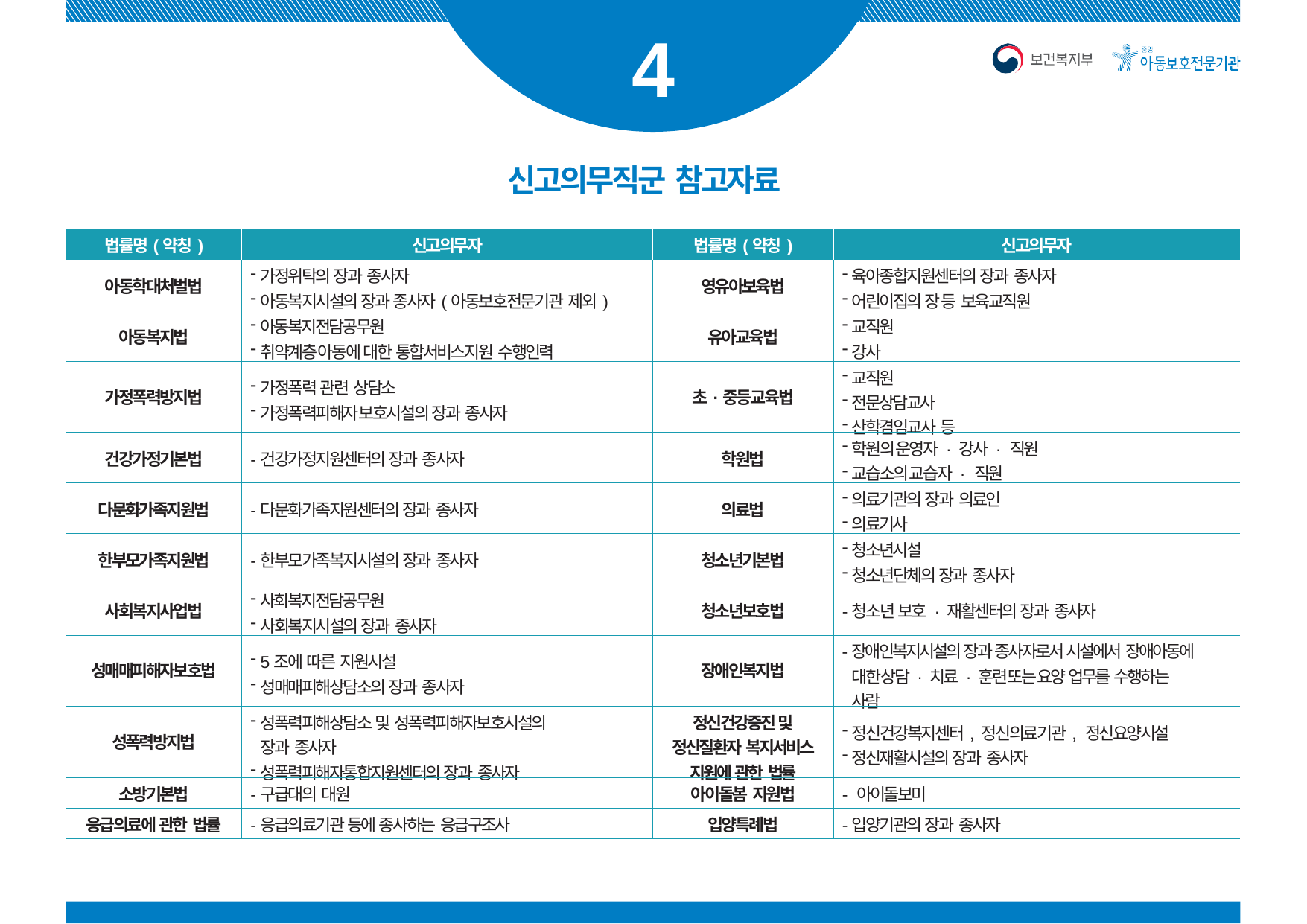

# 4

신고의무직군 참고자료
| 법률명(약칭) | 신고의무자 | 법률명(약칭) | 신고의무자 |
| --- | --- | --- | --- |
| 아동학대처벌법 | 가정위탁의 장과 종사자 아동복지시설의 장과 종사자(아동보호전문기관 제외) | 영유아보육법 | 육아종합지원센터의 장과 종사자 어린이집의 장 등 보육교직원 |
| 아동복지법 | 아동복지전담공무원 취약계층 아동에 대한 통합서비스지원 수행인력 | 유아교육법 | 교직원 강사 |
| 가정폭력방지법 | 가정폭력 관련 상담소 가정폭력피해자 보호시설의 장과 종사자 | 초·중등교육법 | 교직원 전문상담교사 산학겸임교사 등 |
| 건강가정기본법 | - 건강가정지원센터의 장과 종사자 | 학원법 | 학원의 운영자 · 강사 · 직원 교습소의 교습자 · 직원 |
| 다문화가족지원법 | - 다문화가족지원센터의 장과 종사자 | 의료법 | 의료기관의 장과 의료인 의료기사 |
| 한부모가족지원법 | - 한부모가족복지시설의 장과 종사자 | 청소년기본법 | 청소년시설 청소년단체의 장과 종사자 |
| 사회복지사업법 | 사회복지전담공무원 사회복지시설의 장과 종사자 | 청소년보호법 | - 청소년 보호 · 재활센터의 장과 종사자 |
| 성매매피해자보호법 | 5조에 따른 지원시설 성매매피해상담소의 장과 종사자 | 장애인복지법 | - 장애인복지시설의 장과 종사자로서 시설에서 장애아동에 대한 상담 · 치료 · 훈련 또는 요양 업무를 수행하는 사람 |
| 성폭력방지법 | 성폭력피해상담소 및 성폭력피해자보호시설의 장과 종사자 성폭력피해자통합지원센터의 장과 종사자 | 정신건강증진 및 정신질환자 복지서비스 지원에 관한 법률 | 정신건강복지센터, 정신의료기관, 정신요양시설 정신재활시설의 장과 종사자 |
| 소방기본법 | - 구급대의 대원 | 아이돌봄 지원법 | - 아이돌보미 |
| 응급의료에 관한 법률 | - 응급의료기관 등에 종사하는 응급구조사 | 입양특례법 | - 입양기관의 장과 종사자 |